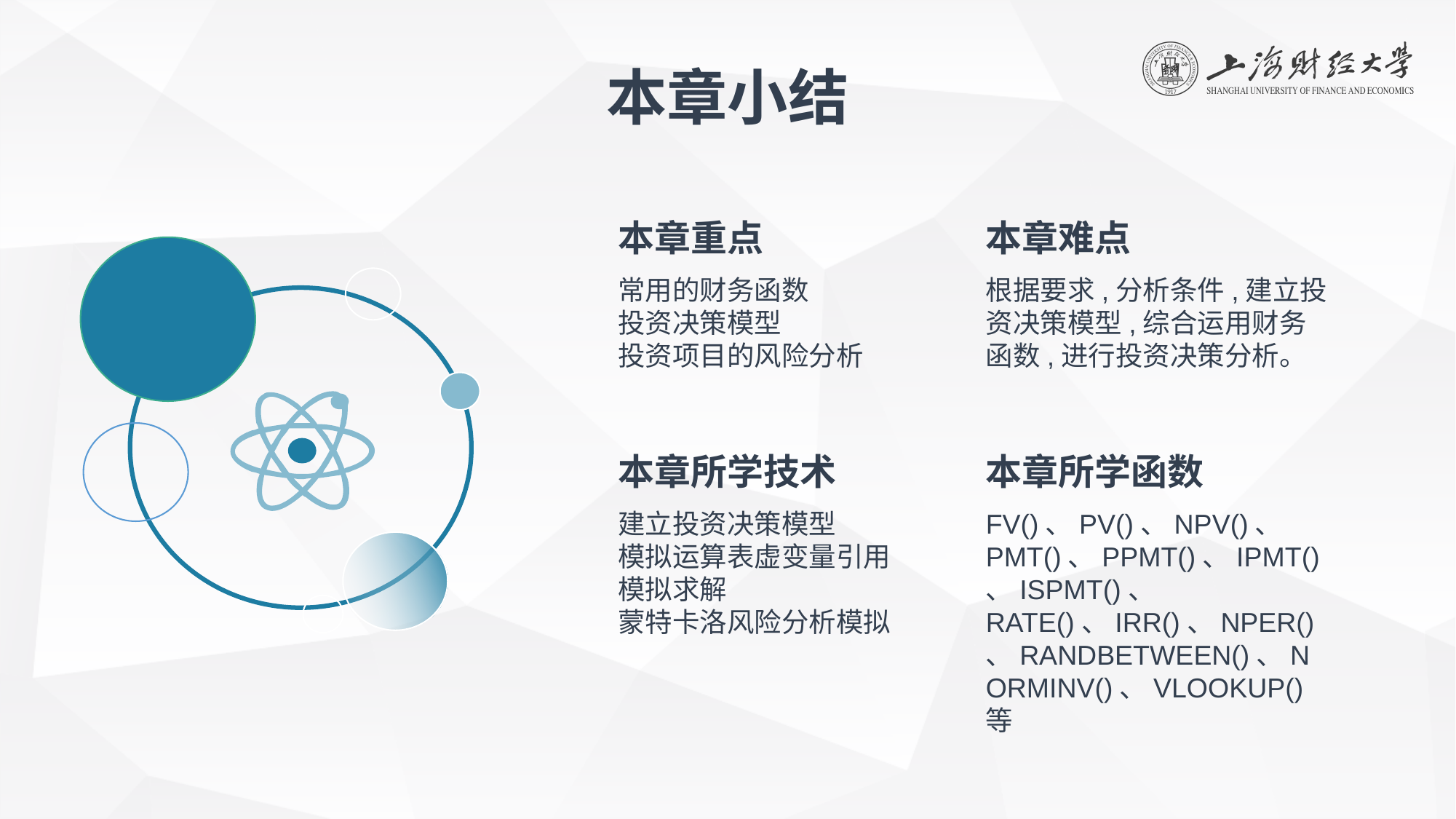

本章小结
本章难点
本章重点

常用的财务函数
投资决策模型
投资项目的风险分析
根据要求,分析条件,建立投资决策模型,综合运用财务函数,进行投资决策分析。
本章所学技术
本章所学函数
建立投资决策模型
模拟运算表虚变量引用
模拟求解
蒙特卡洛风险分析模拟
FV()、PV()、NPV()、 PMT()、PPMT()、IPMT()、ISPMT()、 RATE()、IRR()、NPER()、RANDBETWEEN()、NORMINV()、VLOOKUP()等